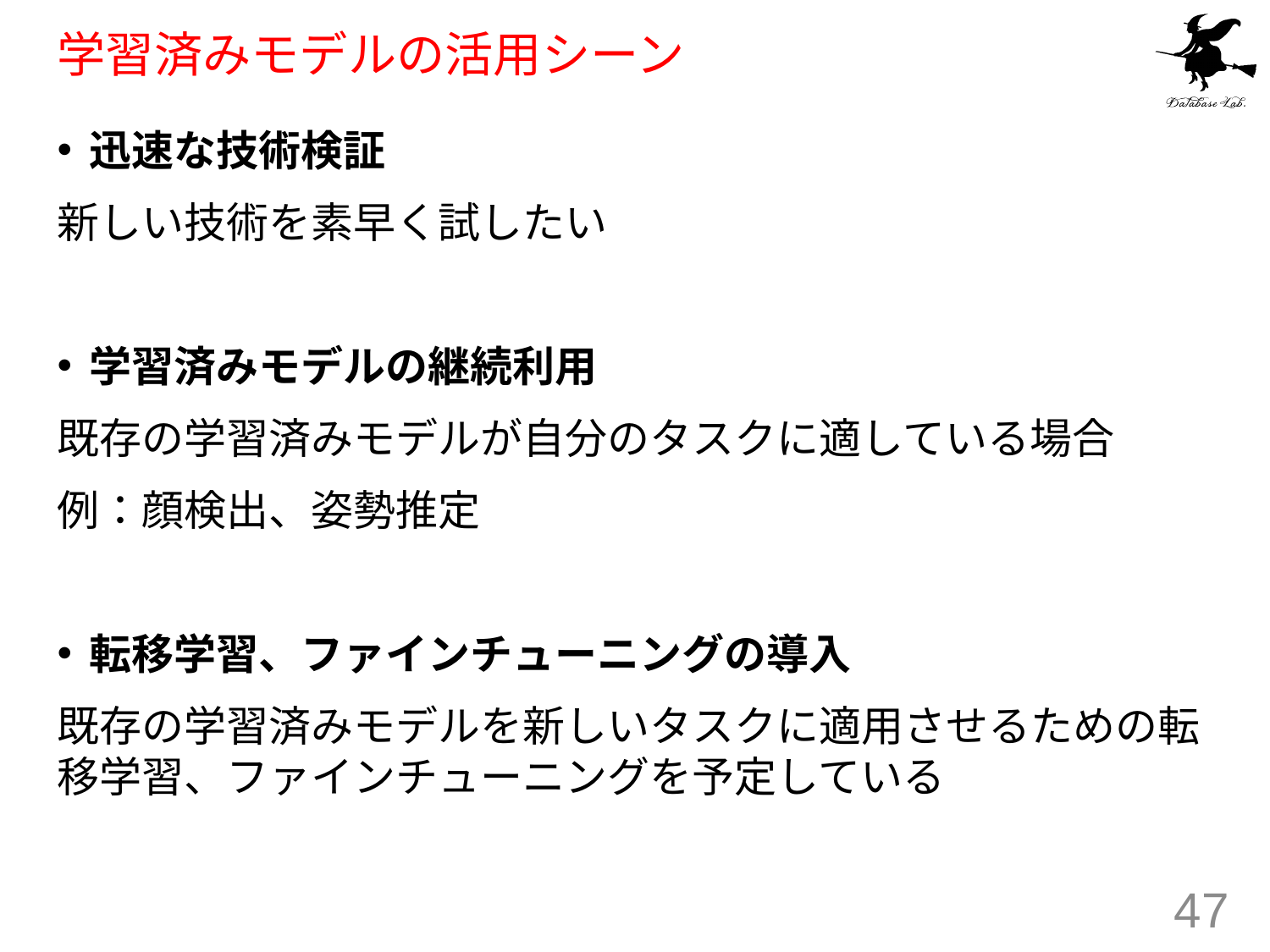

# 学習済みモデルの活用シーン
迅速な技術検証
新しい技術を素早く試したい

学習済みモデルの継続利用
既存の学習済みモデルが自分のタスクに適している場合
例：顔検出、姿勢推定

転移学習、ファインチューニングの導入
既存の学習済みモデルを新しいタスクに適用させるための転移学習、ファインチューニングを予定している

47